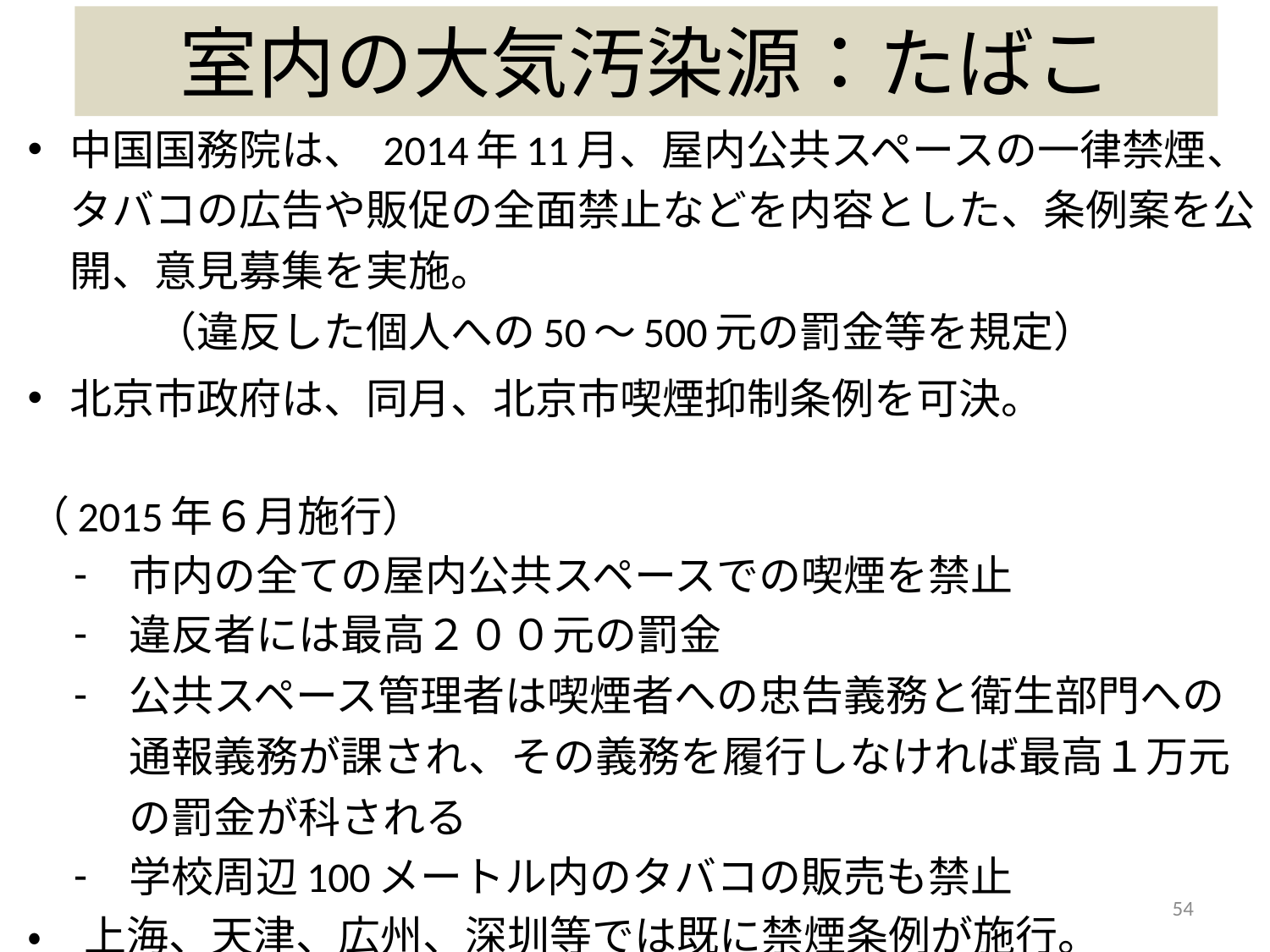

室内の大気汚染源：たばこ
中国国務院は、 2014年11月、屋内公共スペースの一律禁煙、タバコの広告や販促の全面禁止などを内容とした、条例案を公開、意見募集を実施。
　　　（違反した個人への50～500元の罰金等を規定）
北京市政府は、同月、北京市喫煙抑制条例を可決。
　　　　　　　　　　　　　　　　　　　　　　　　　　（2015年６月施行）
市内の全ての屋内公共スペースでの喫煙を禁止
違反者には最高２００元の罰金
公共スペース管理者は喫煙者への忠告義務と衛生部門への通報義務が課され、その義務を履行しなければ最高１万元の罰金が科される
学校周辺100メートル内のタバコの販売も禁止
・　上海、天津、広州、深圳等では既に禁煙条例が施行。
54